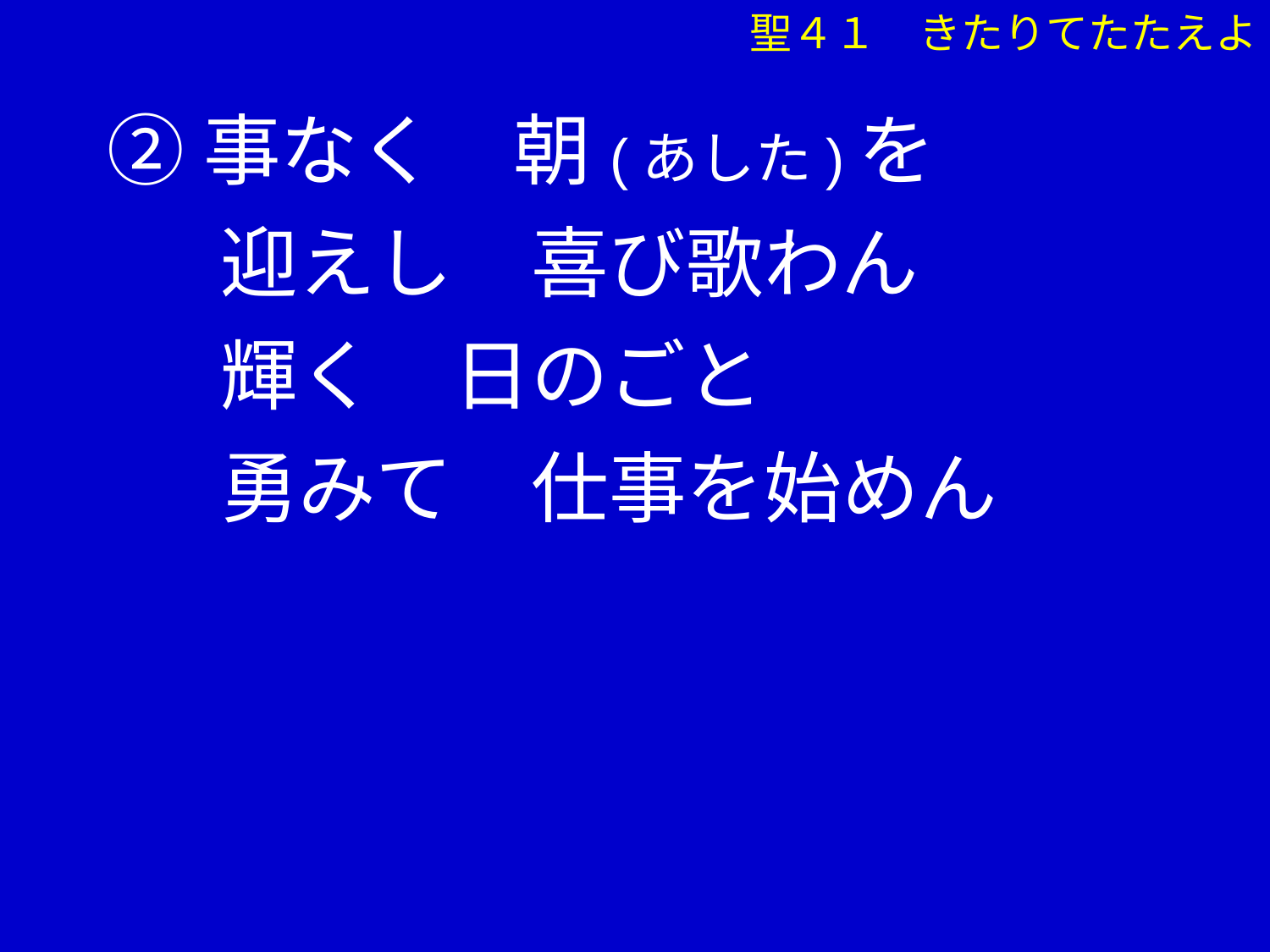

②事なく　朝(あした)を
 　迎えし　喜び歌わん
 　輝く　日のごと
 　勇みて　仕事を始めん
聖４１　きたりてたたえよ